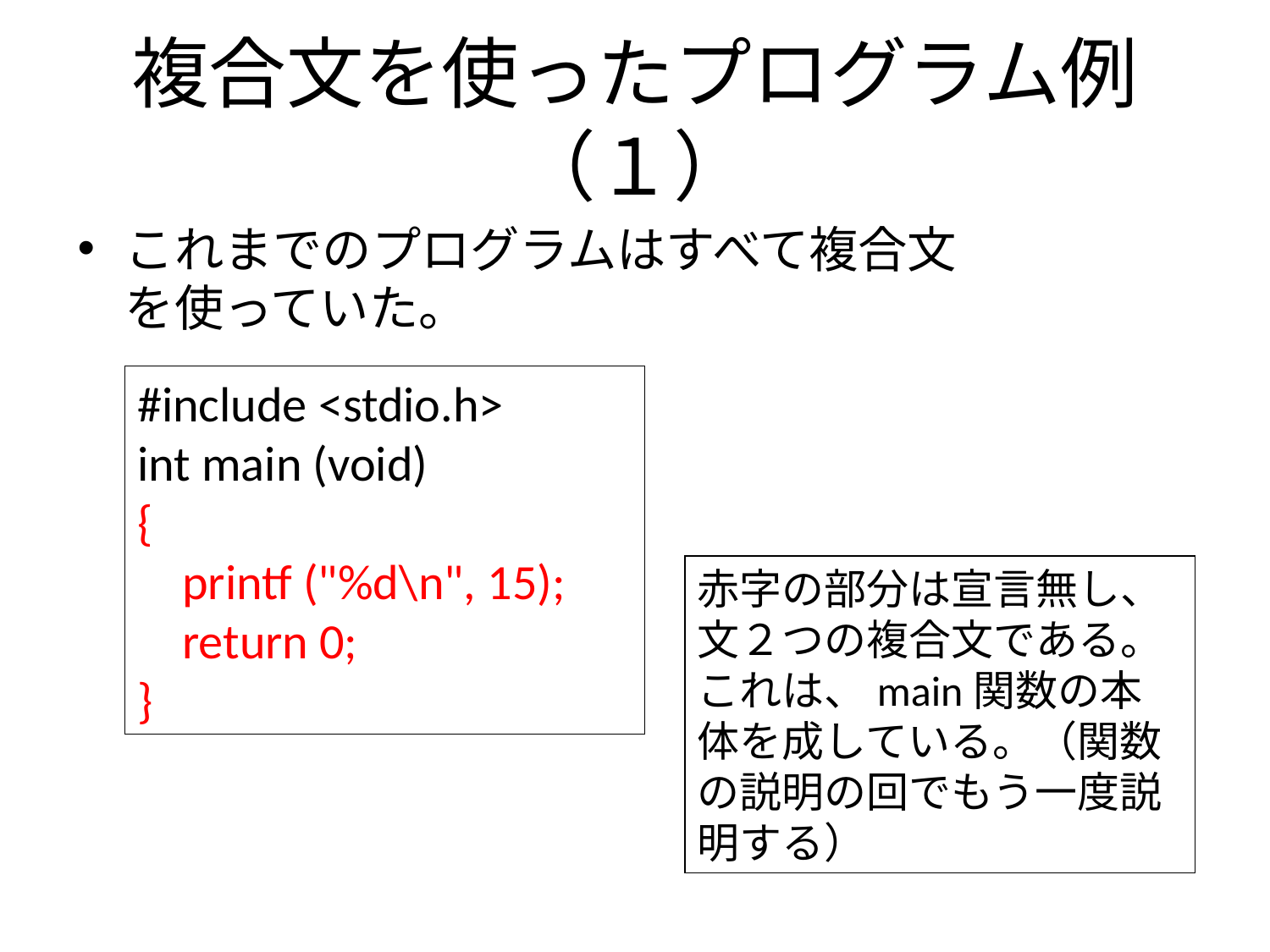

# 複合文を使ったプログラム例（１）
これまでのプログラムはすべて複合文を使っていた。

#include <stdio.h>
int main (void)
{
    printf ("%d\n", 15);
    return 0;
}
赤字の部分は宣言無し、文２つの複合文である。
これは、main関数の本体を成している。（関数の説明の回でもう一度説明する）